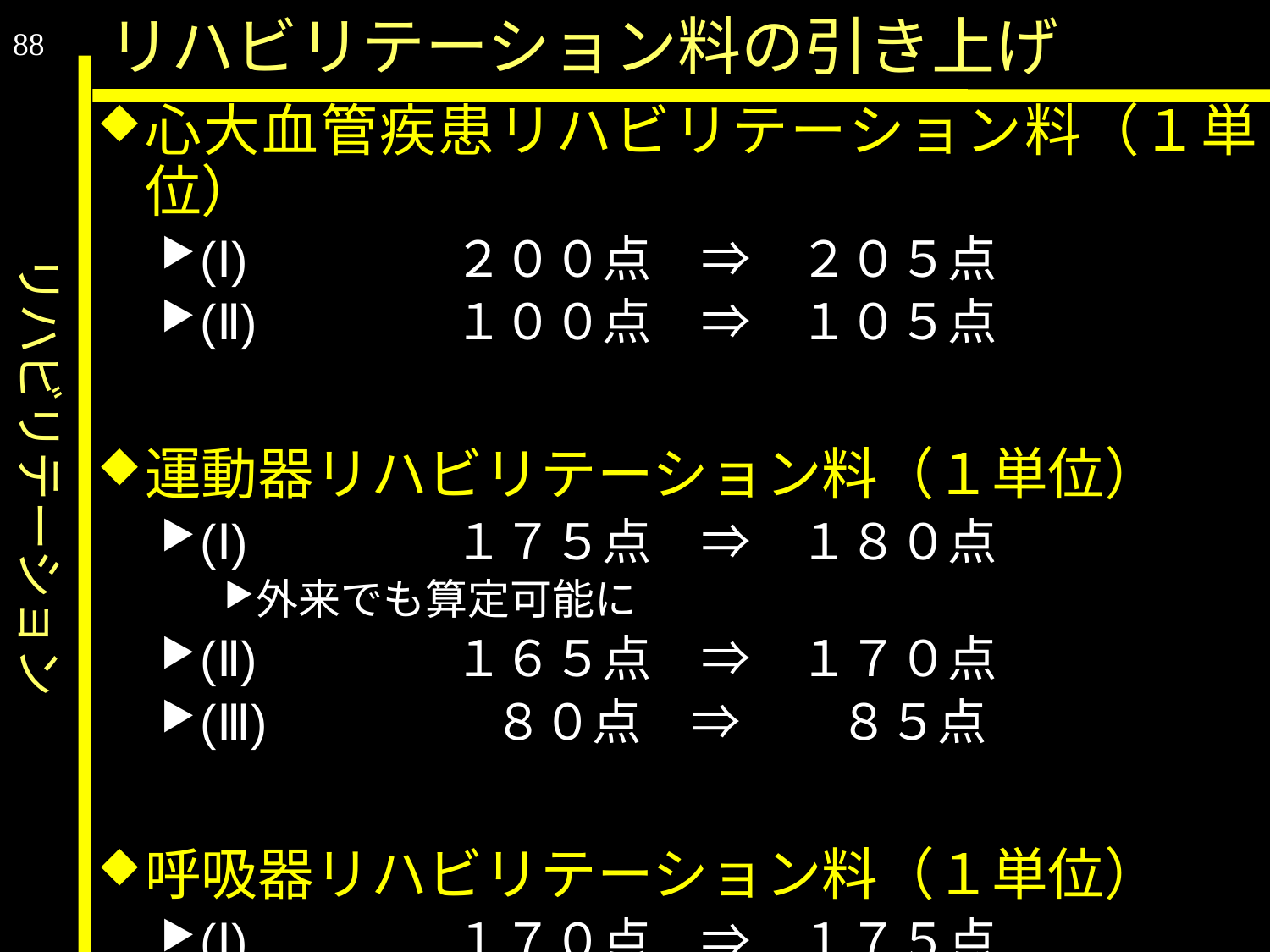

リハビリテーション
リハビリテーション料の引き上げ
88

心大血管疾患リハビリテーション料（１単位）
(Ⅰ)		２００点　⇒　２０５点
(Ⅱ) 		１００点　⇒　１０５点

運動器リハビリテーション料（１単位）
(Ⅰ)		１７５点　⇒　１８０点
外来でも算定可能に
(Ⅱ) 		１６５点　⇒　１７０点
(Ⅲ)		  ８０点　⇒　　８５点

呼吸器リハビリテーション料（１単位）
(Ⅰ)		１７０点　⇒　１７５点
（Ⅱ）		　８０点　⇒　　８５点